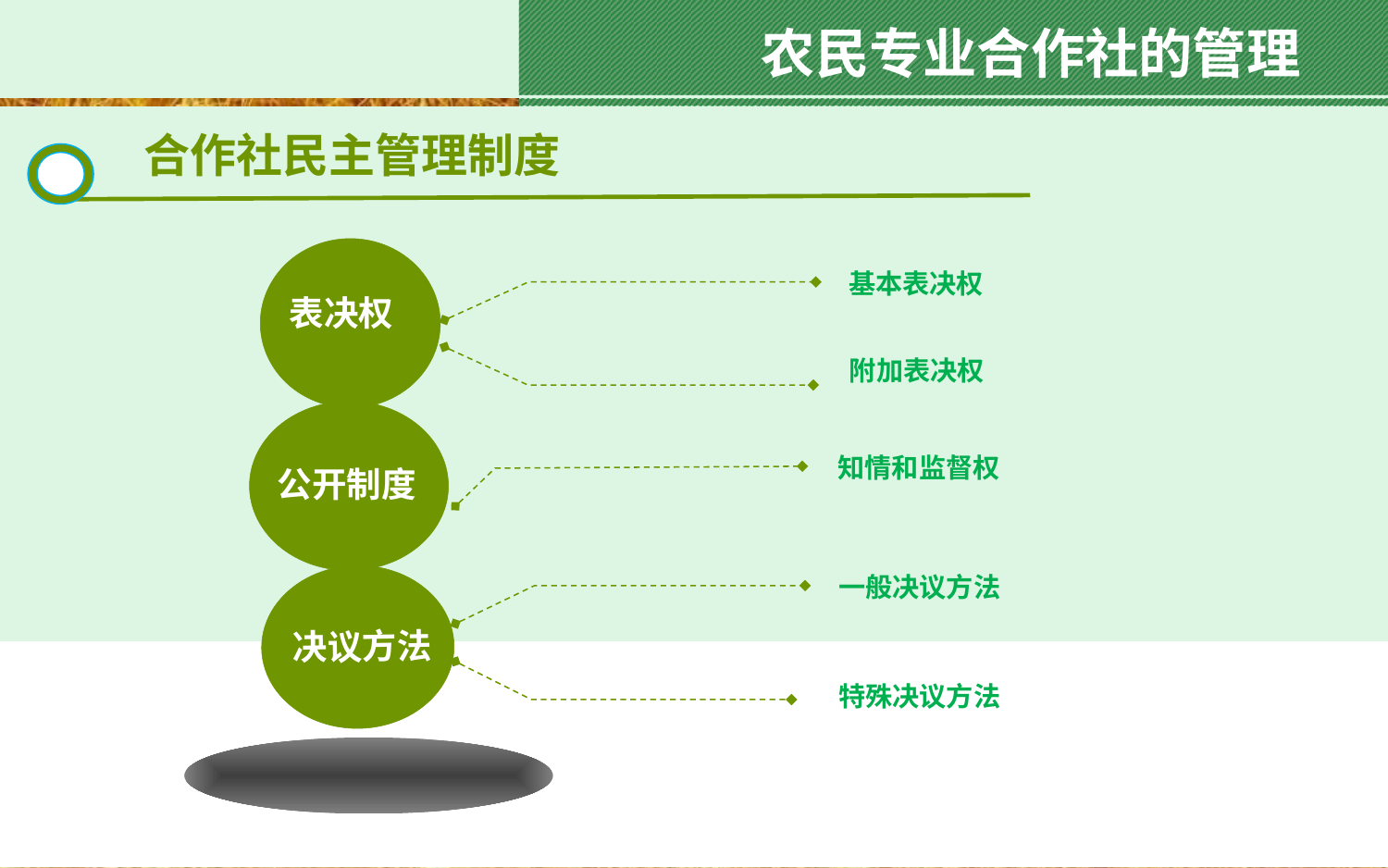

农民专业合作社的管理
合作社民主管理制度

表决权
基本表决权

附加表决权

公开制度
知情和监督权

一般决议方法

决议方法

特殊决议方法